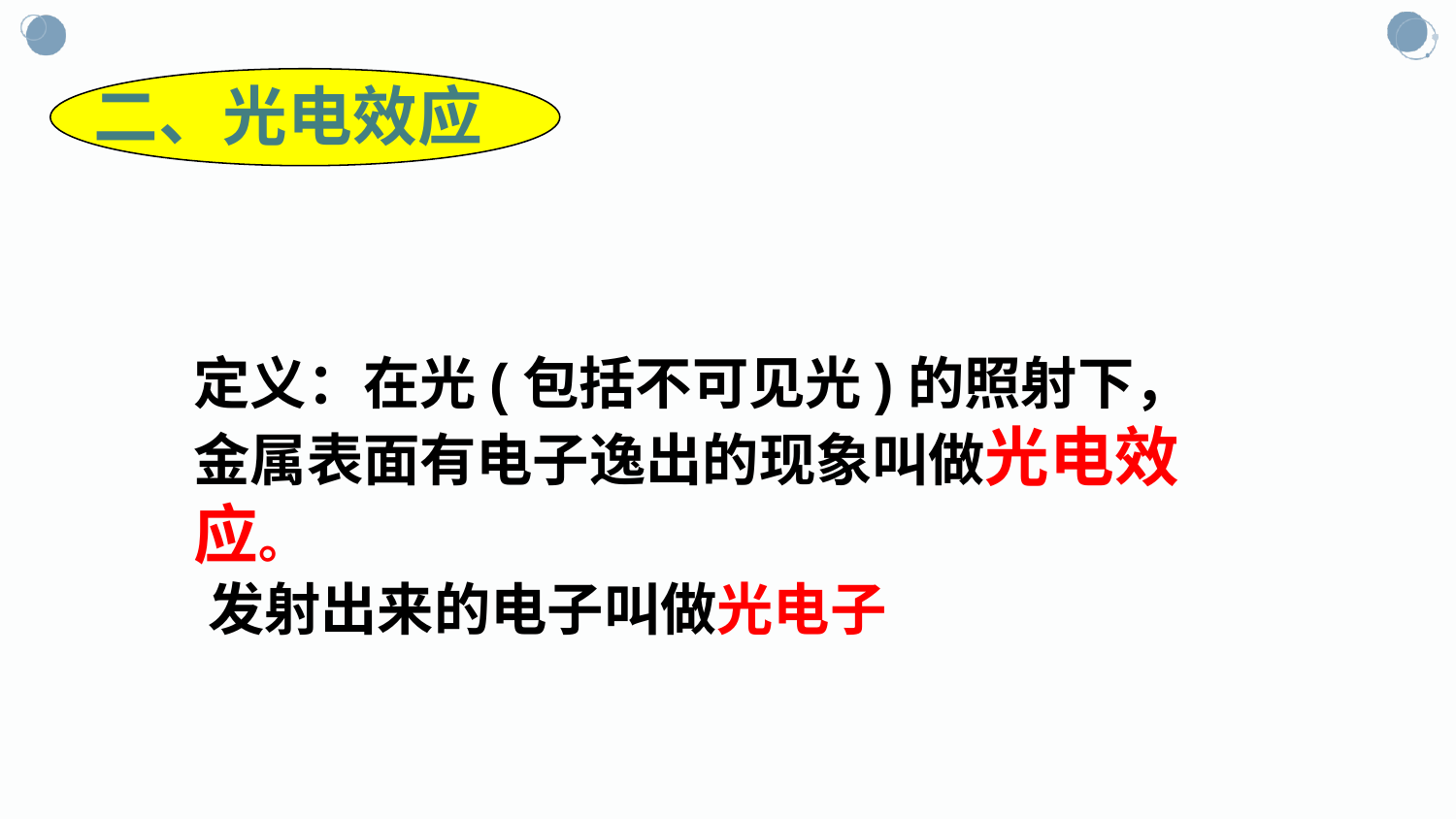

二、光电效应
定义：在光(包括不可见光)的照射下，金属表面有电子逸出的现象叫做光电效应。
发射出来的电子叫做光电子